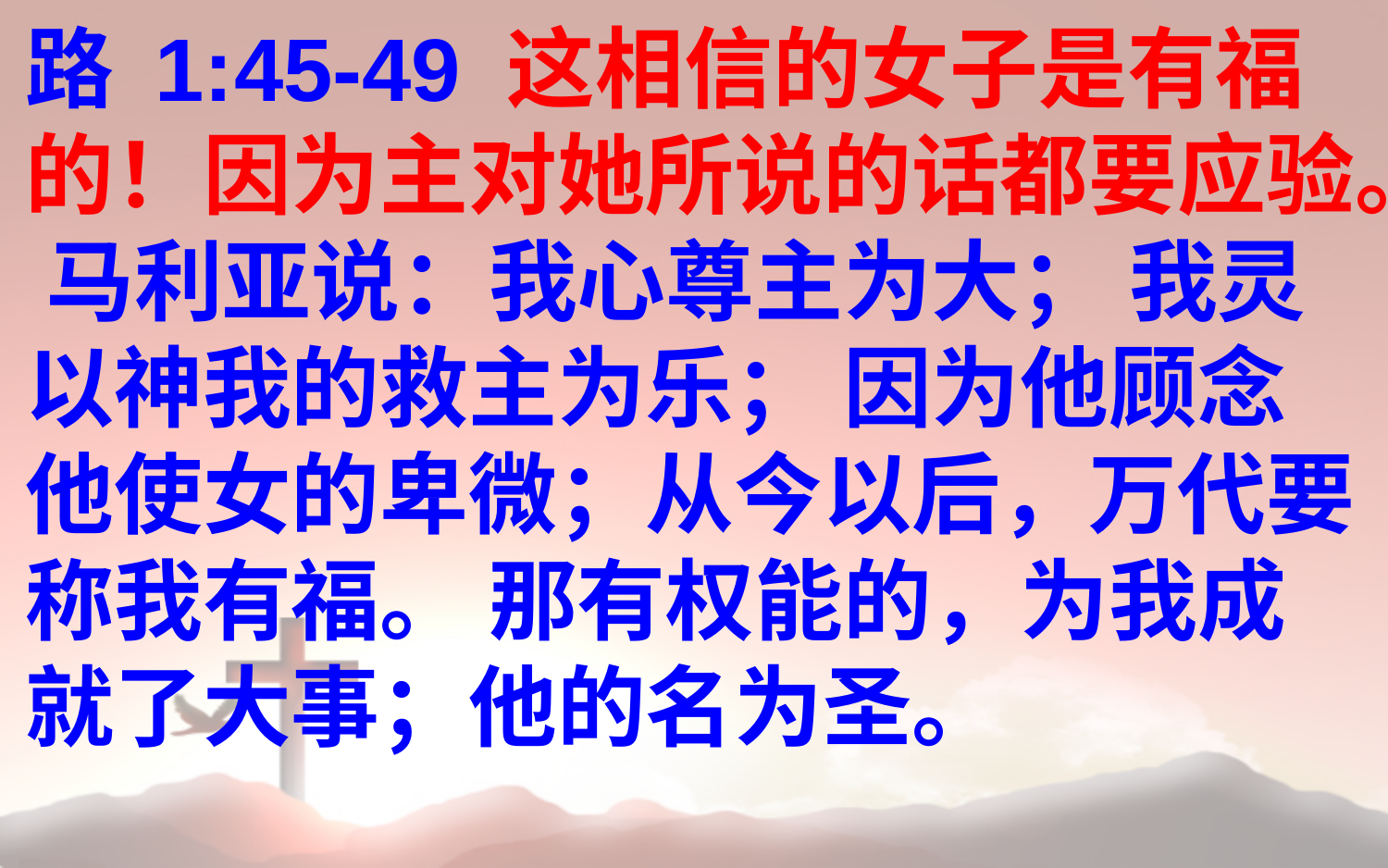

路 1:45-49 这相信的女子是有福的！因为主对她所说的话都要应验。 马利亚说：我心尊主为大； 我灵以神我的救主为乐； 因为他顾念他使女的卑微；从今以后，万代要称我有福。 那有权能的，为我成就了大事；他的名为圣。